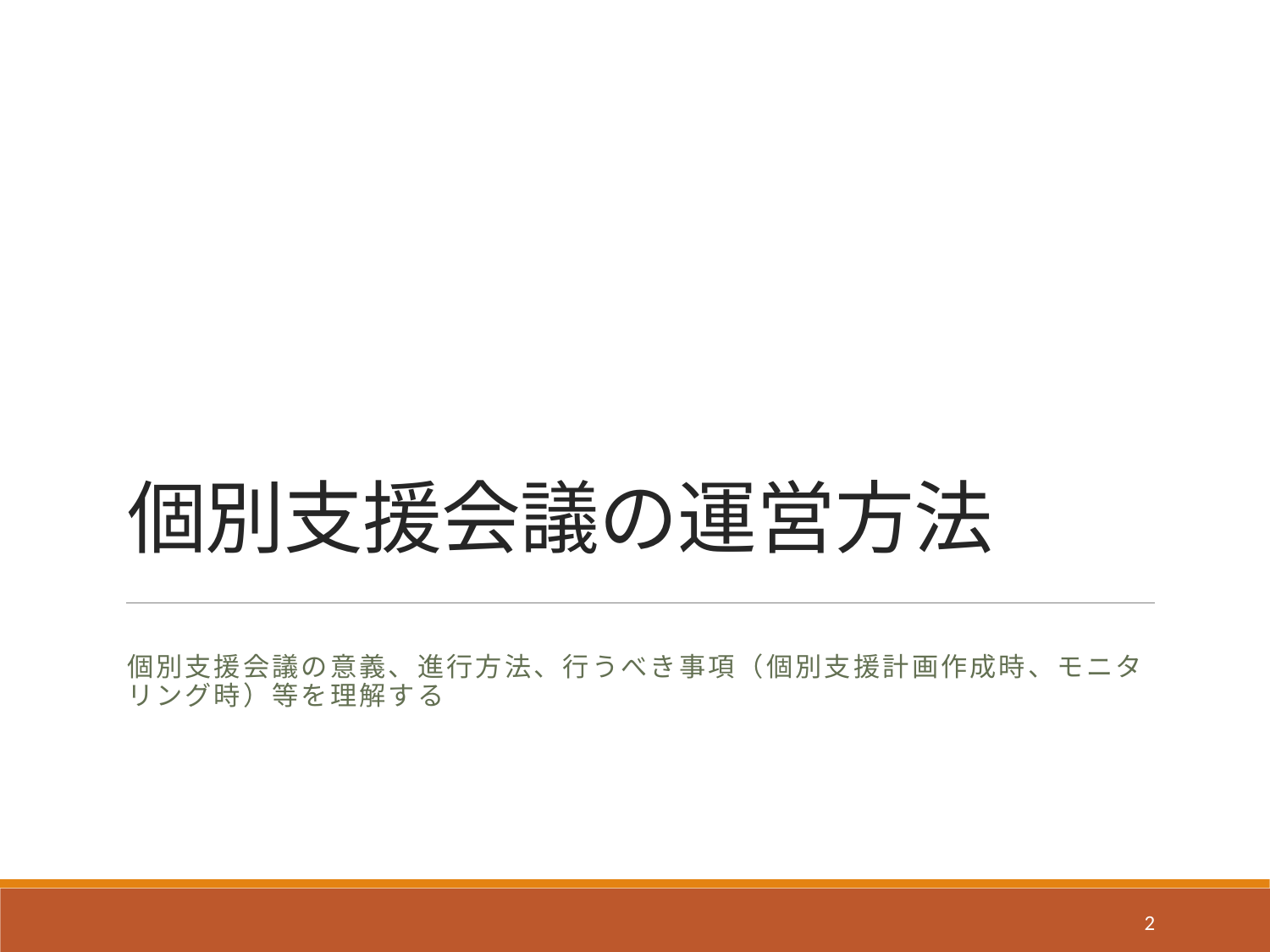

# 個別支援会議の運営方法
個別支援会議の意義、進行方法、行うべき事項（個別支援計画作成時、モニタリング時）等を理解する
2